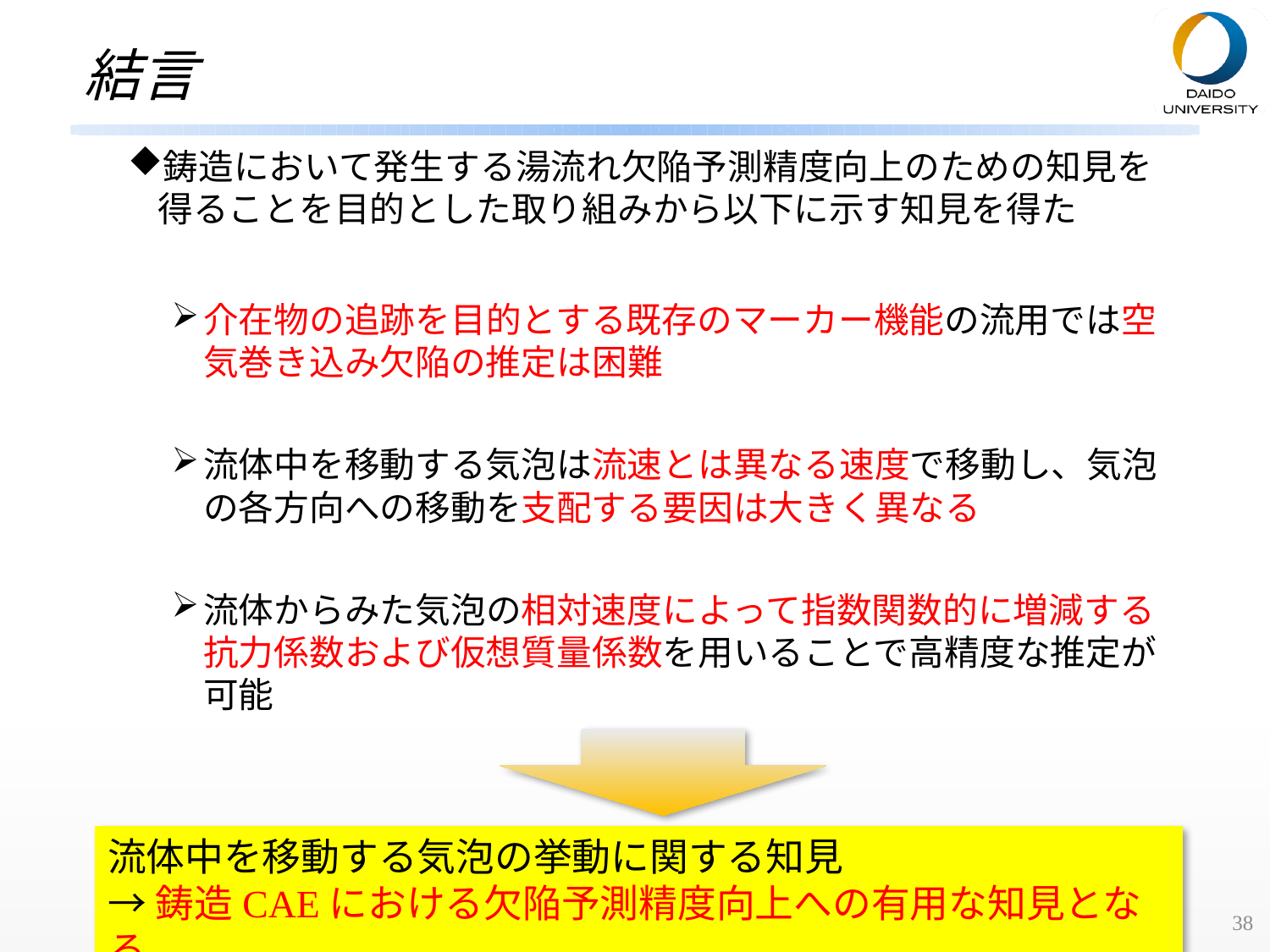

# 結言
鋳造において発生する湯流れ欠陥予測精度向上のための知見を得ることを目的とした取り組みから以下に示す知見を得た

介在物の追跡を目的とする既存のマーカー機能の流用では空気巻き込み欠陥の推定は困難

流体中を移動する気泡は流速とは異なる速度で移動し、気泡の各方向への移動を支配する要因は大きく異なる

流体からみた気泡の相対速度によって指数関数的に増減する抗力係数および仮想質量係数を用いることで高精度な推定が可能

流体中を移動する気泡の挙動に関する知見
→鋳造CAEにおける欠陥予測精度向上への有用な知見となる
38